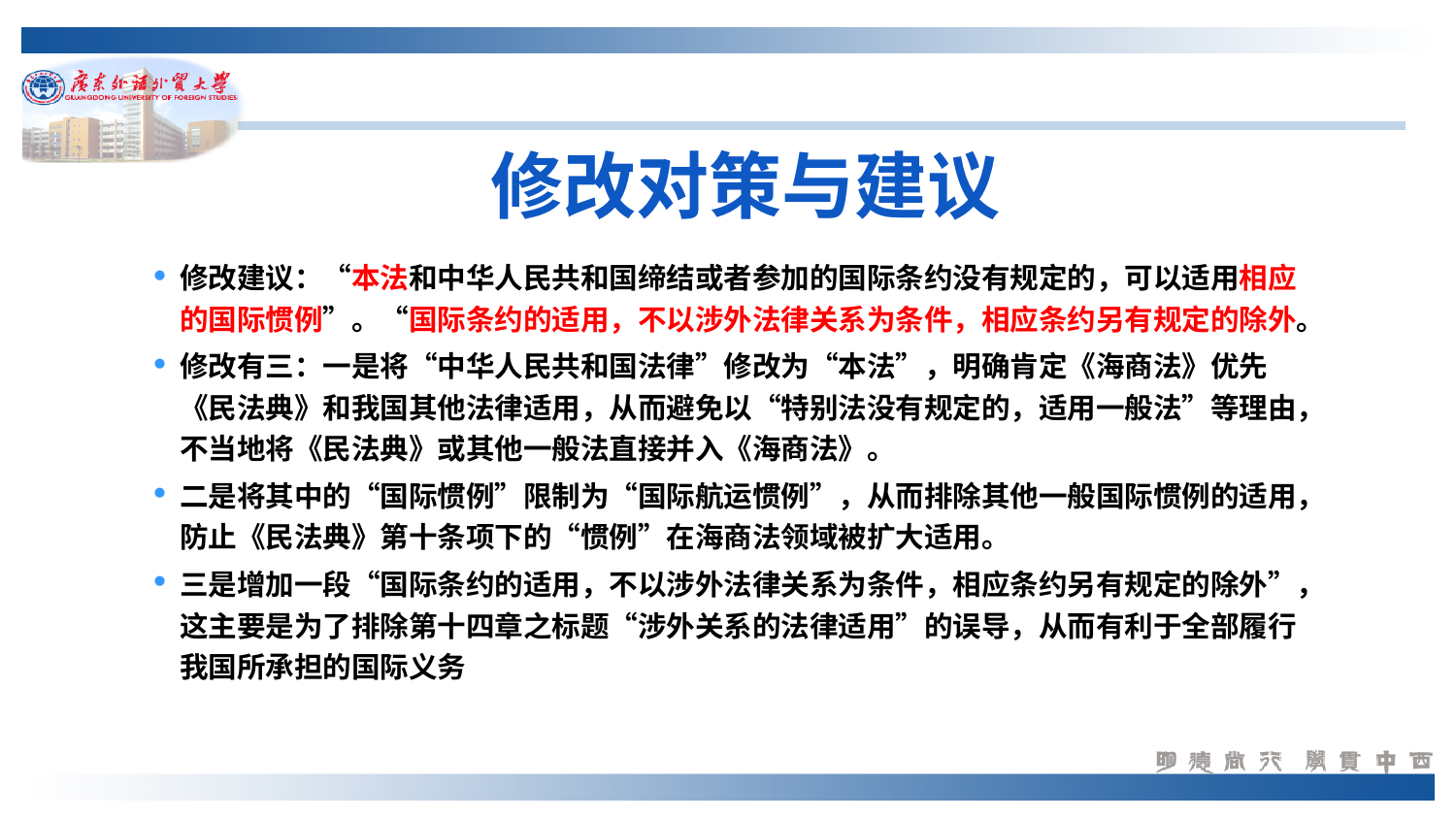

# 修改对策与建议
修改建议：“本法和中华人民共和国缔结或者参加的国际条约没有规定的，可以适用相应的国际惯例”。“国际条约的适用，不以涉外法律关系为条件，相应条约另有规定的除外。
修改有三：一是将“中华人民共和国法律”修改为“本法”，明确肯定《海商法》优先《民法典》和我国其他法律适用，从而避免以“特别法没有规定的，适用一般法”等理由，不当地将《民法典》或其他一般法直接并入《海商法》。
二是将其中的“国际惯例”限制为“国际航运惯例”，从而排除其他一般国际惯例的适用，防止《民法典》第十条项下的“惯例”在海商法领域被扩大适用。
三是增加一段“国际条约的适用，不以涉外法律关系为条件，相应条约另有规定的除外”，这主要是为了排除第十四章之标题“涉外关系的法律适用”的误导，从而有利于全部履行我国所承担的国际义务